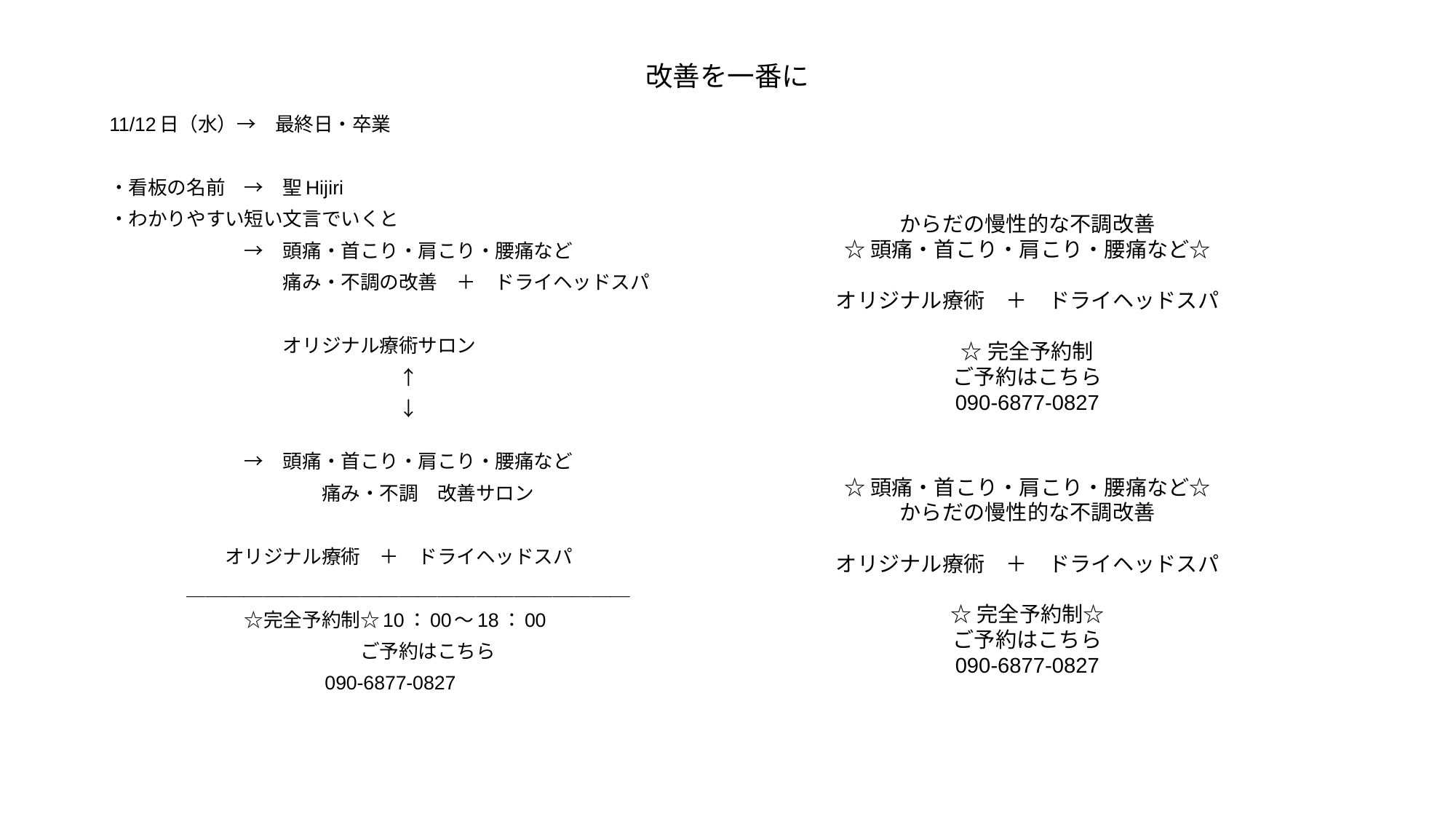

# 改善を一番に
11/12日（水）→　最終日・卒業

・看板の名前　→　聖Hijiri
・わかりやすい短い文言でいくと
　　　　　　　→　頭痛・首こり・肩こり・腰痛など
　　　　　　　　　痛み・不調の改善　＋　ドライヘッドスパ

　　　　　　　　　オリジナル療術サロン
　　　　　　　　　　　　　　　↑
　　　　　　　　　　　　　　　↓
　　　　　　　→　頭痛・首こり・肩こり・腰痛など
　　　　　　　　　　　痛み・不調　改善サロン

　　　　　　オリジナル療術　＋　ドライヘッドスパ
　　　　＿＿＿＿＿＿＿＿＿＿＿＿＿＿＿＿＿＿＿＿＿＿＿
　　　　　　　☆完全予約制☆10：00～18：00
　　　　　　　　　　　　　ご予約はこちら
　　　　　　　　　　　090-6877-0827

からだの慢性的な不調改善
☆頭痛・首こり・肩こり・腰痛など☆

オリジナル療術　＋　ドライヘッドスパ

☆完全予約制
ご予約はこちら
090-6877-0827
☆頭痛・首こり・肩こり・腰痛など☆
からだの慢性的な不調改善

オリジナル療術　＋　ドライヘッドスパ

☆完全予約制☆
ご予約はこちら
090-6877-0827